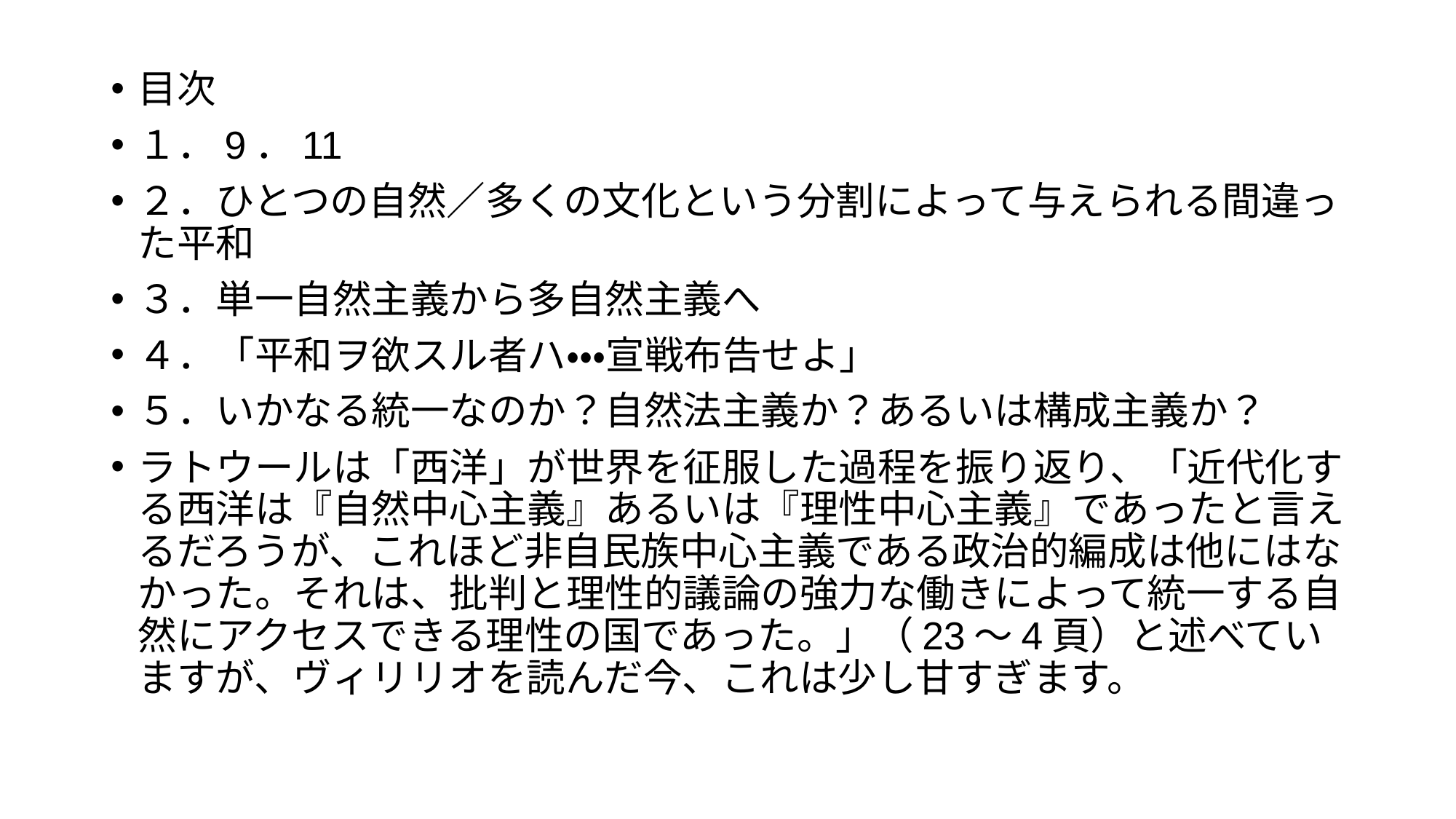

#
目次
１．9．11
２．ひとつの自然／多くの文化という分割によって与えられる間違った平和
３．単一自然主義から多自然主義へ
４．「平和ヲ欲スル者ハ・・・宣戦布告せよ」
５．いかなる統一なのか？自然法主義か？あるいは構成主義か？
ラトウールは「西洋」が世界を征服した過程を振り返り、「近代化する西洋は『自然中心主義』あるいは『理性中心主義』であったと言えるだろうが、これほど非自民族中心主義である政治的編成は他にはなかった。それは、批判と理性的議論の強力な働きによって統一する自然にアクセスできる理性の国であった。」（23～4頁）と述べていますが、ヴィリリオを読んだ今、これは少し甘すぎます。